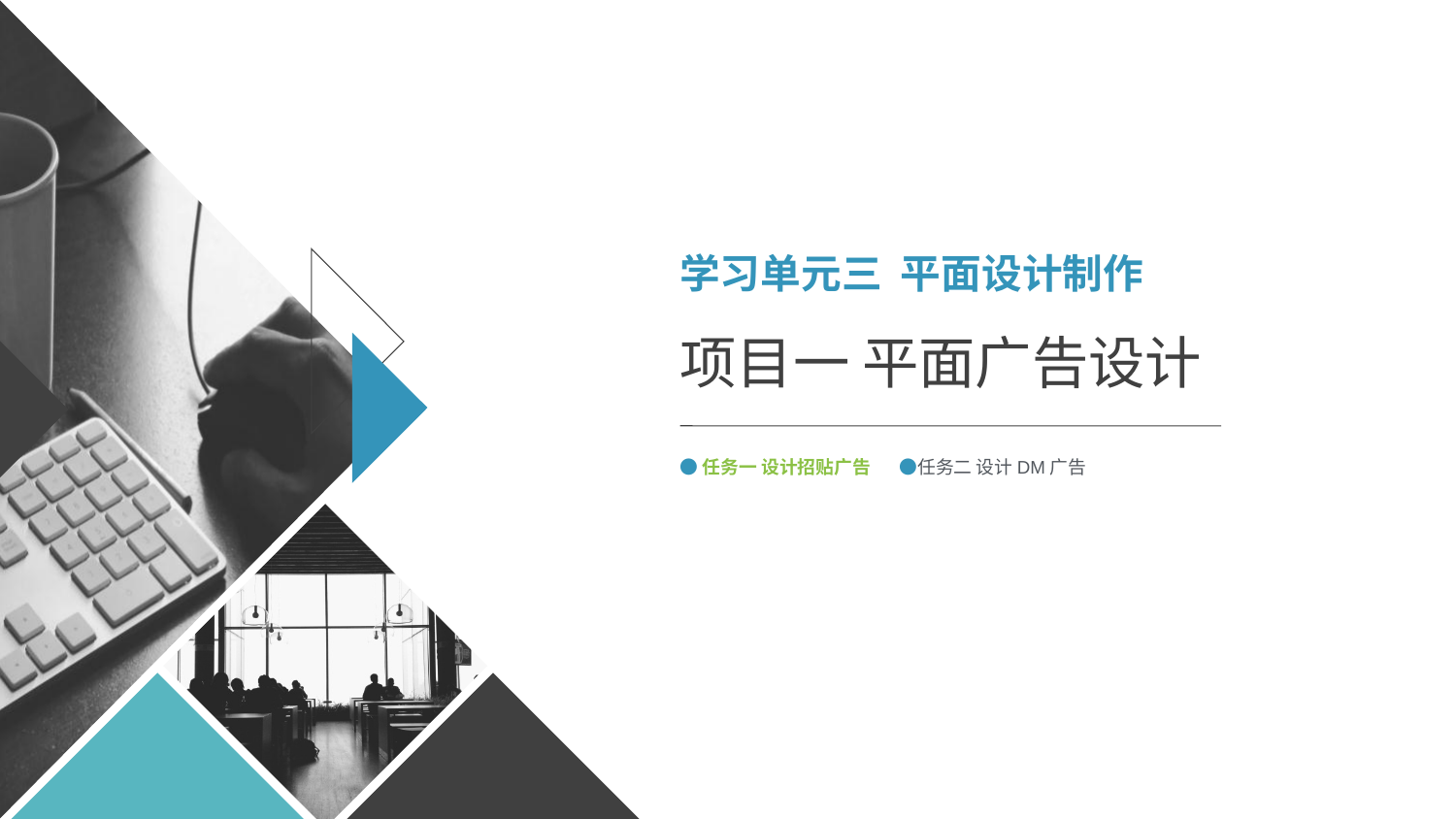

学习单元三  平面设计制作

项目一 平面广告设计

●任务一 设计招贴广告       ●任务二 设计DM广告